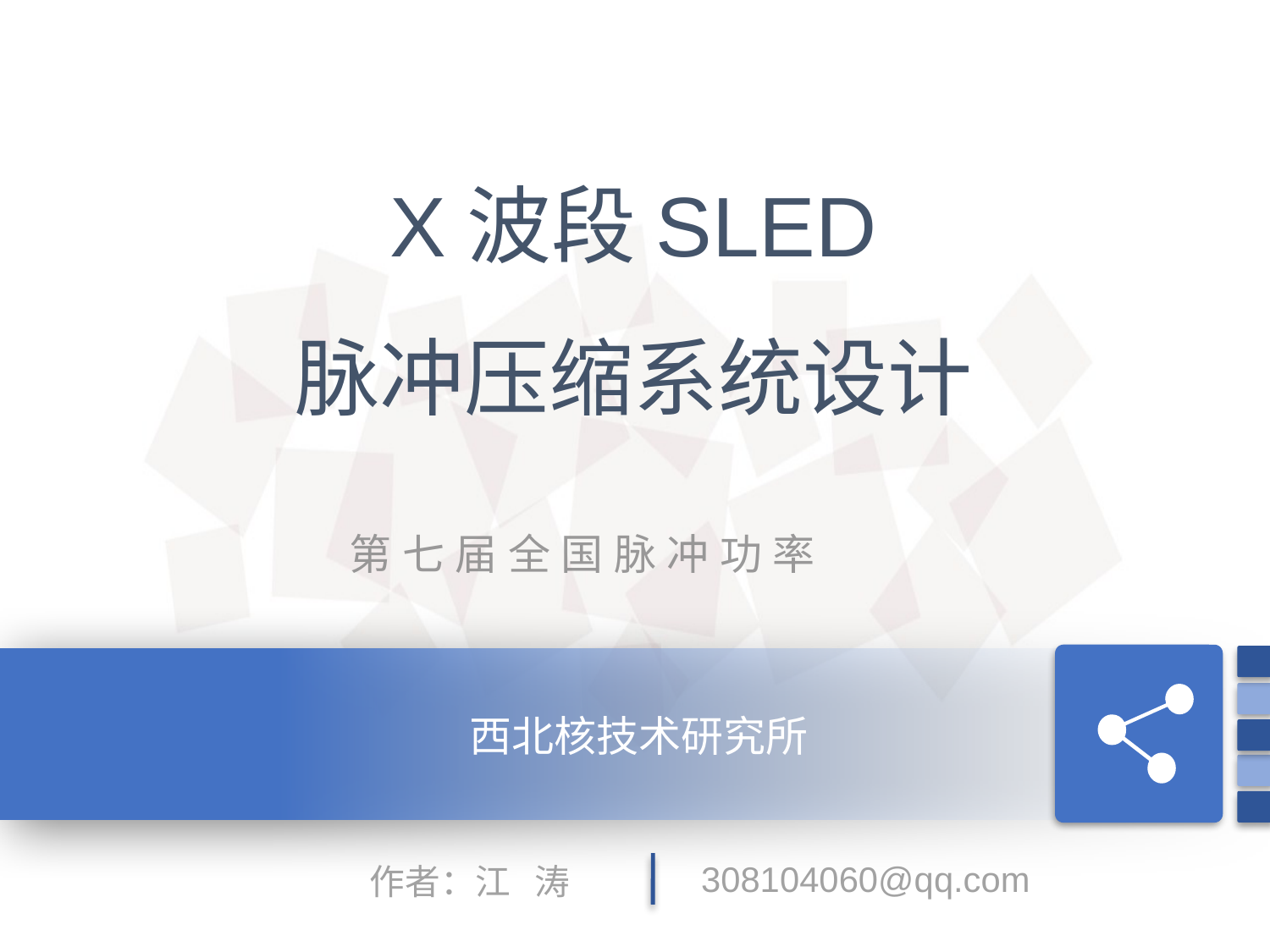

X波段SLED
脉冲压缩系统设计
 第七届全国脉冲功率会议

西北核技术研究所

308104060@qq.com
作者：江   涛